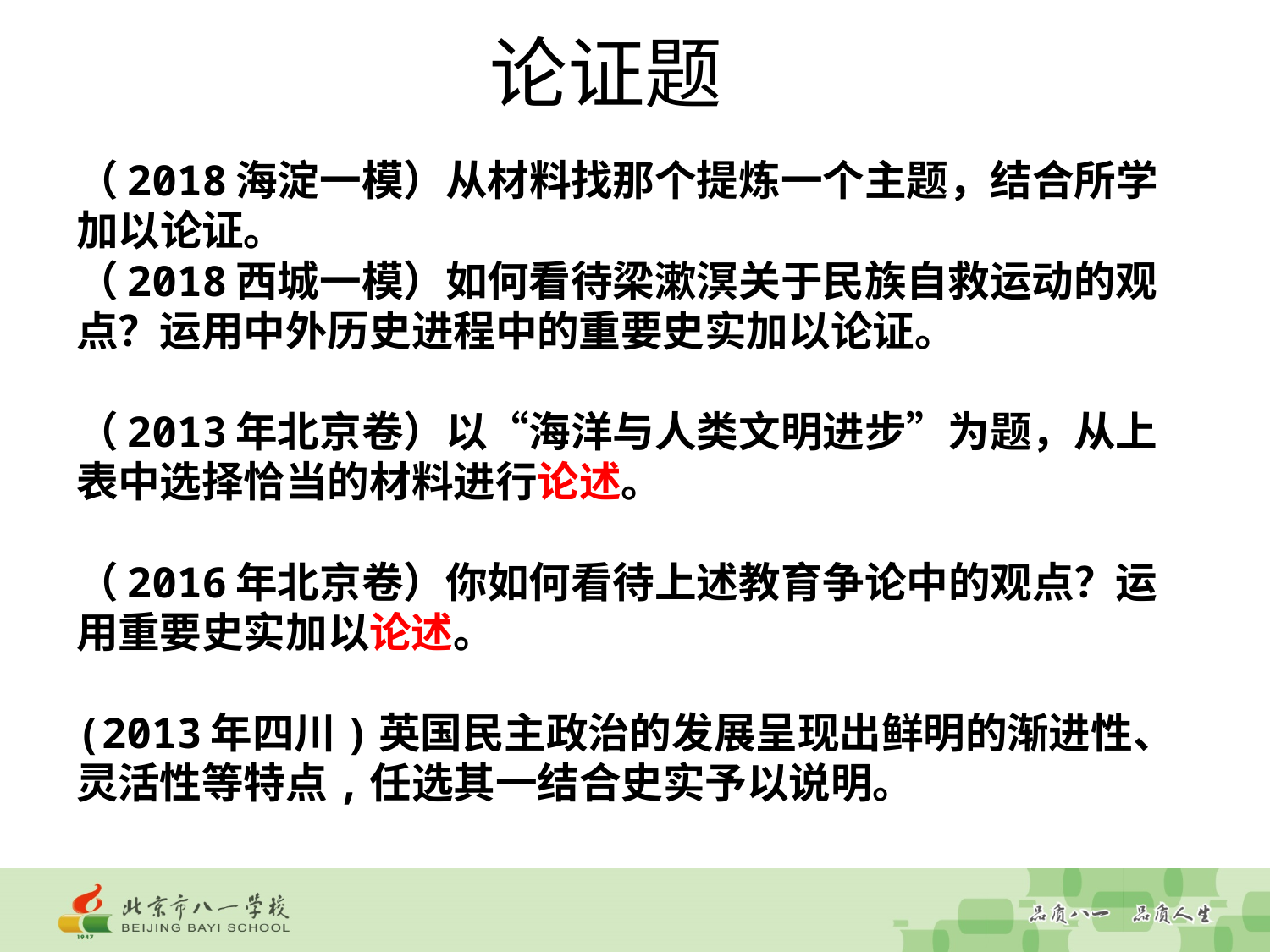

# 论证题
（2018海淀一模）从材料找那个提炼一个主题，结合所学加以论证。
（2018西城一模）如何看待梁漱溟关于民族自救运动的观点？运用中外历史进程中的重要史实加以论证。

（2013年北京卷）以“海洋与人类文明进步”为题，从上表中选择恰当的材料进行论述。

（2016年北京卷）你如何看待上述教育争论中的观点？运用重要史实加以论述。

(2013年四川)英国民主政治的发展呈现出鲜明的渐进性、灵活性等特点,任选其一结合史实予以说明。